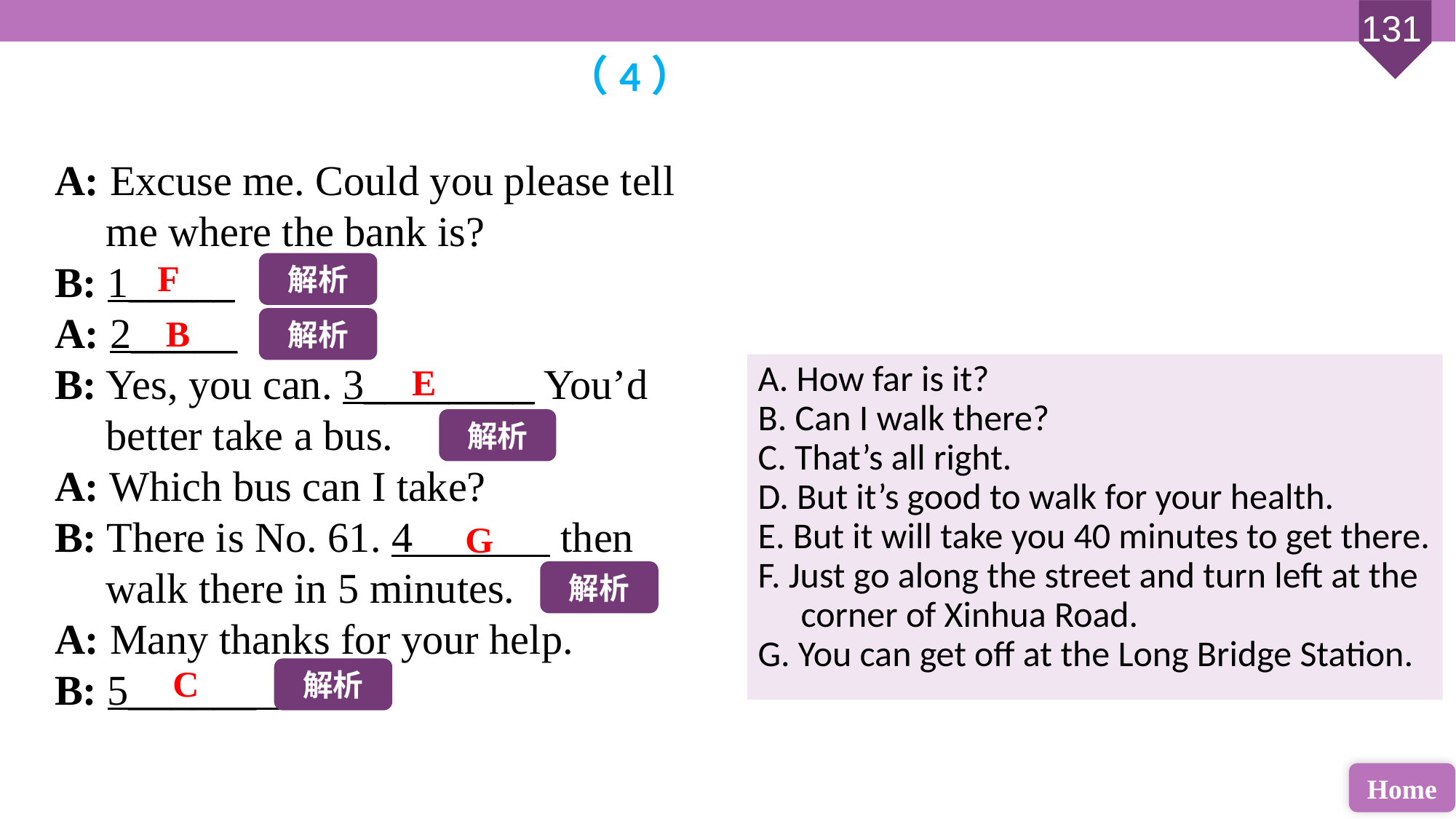

（4）
A: Excuse me. Could you please tell me where the bank is?
B: 1_____
A: 2_____
B: Yes, you can. 3________ You’d better take a bus.
A: Which bus can I take?
B: There is No. 61. 4              then walk there in 5 minutes.
A: Many thanks for your help.
B: 5______
F
解析
B
解析
E
A. How far is it?
B. Can I walk there?
C. That’s all right.
D. But it’s good to walk for your health.
E. But it will take you 40 minutes to get there.
F. Just go along the street and turn left at the corner of Xinhua Road.
G. You can get off at the Long Bridge Station.
解析
G
解析
C
解析